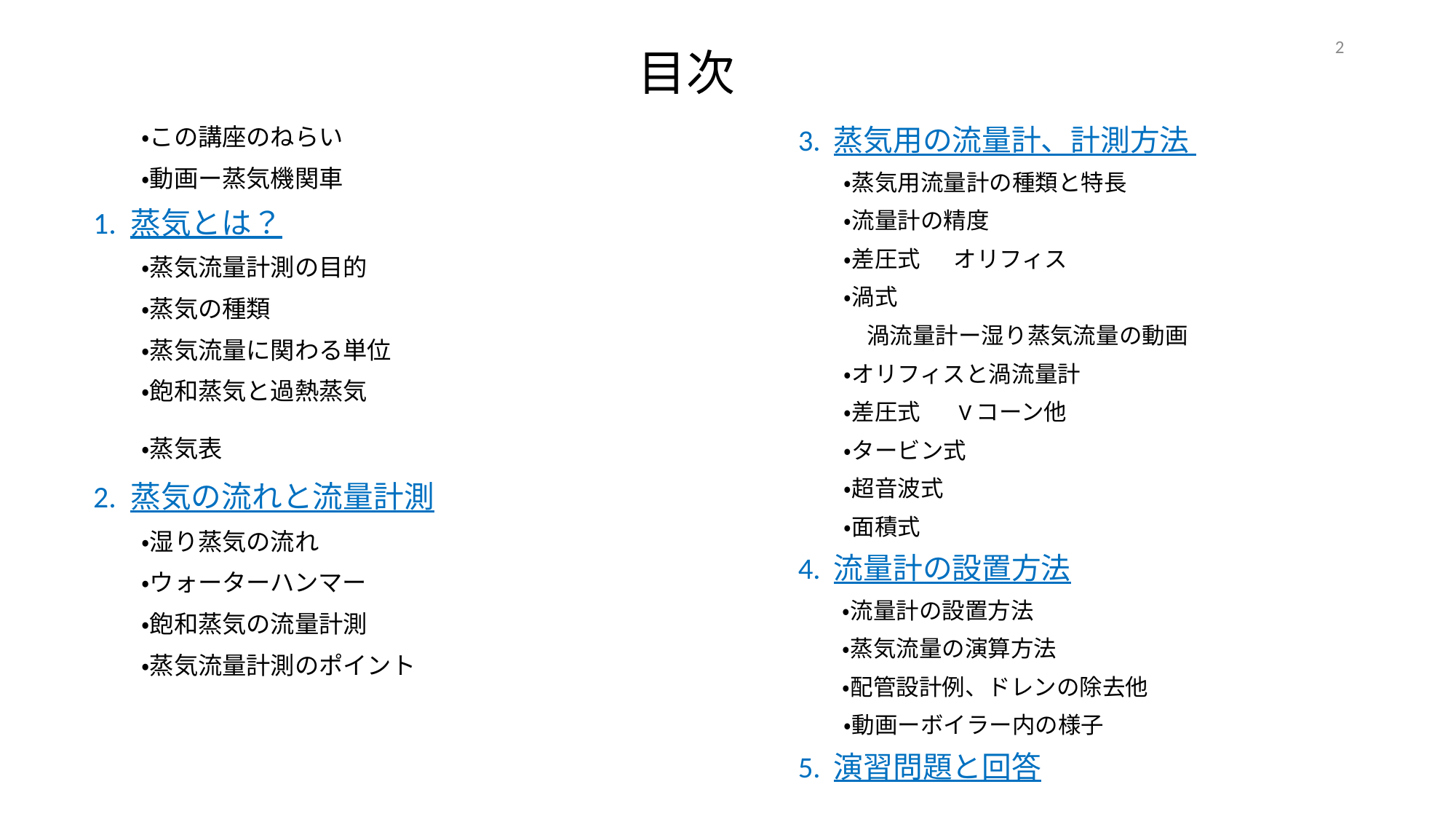

2
# 目次
　　・この講座のねらい
　　・動画ー蒸気機関車
1. 蒸気とは？
　　・蒸気流量計測の目的
　　・蒸気の種類
　　・蒸気流量に関わる単位
　　・飽和蒸気と過熱蒸気
　　・蒸気表
2. 蒸気の流れと流量計測
　　・湿り蒸気の流れ
　　・ウォーターハンマー
　　・飽和蒸気の流量計測
　　・蒸気流量計測のポイント

3. 蒸気用の流量計、計測方法
　　・蒸気用流量計の種類と特長
　　・流量計の精度
　　・差圧式　  オリフィス
　　・渦式
　　　渦流量計ー湿り蒸気流量の動画
　　・オリフィスと渦流量計
　　・差圧式　  Vコーン他
　　・タービン式
　　・超音波式
　　・面積式
4. 流量計の設置方法
　　・流量計の設置方法
　　・蒸気流量の演算方法
　　・配管設計例、ドレンの除去他
　　・動画ーボイラー内の様子
5. 演習問題と回答